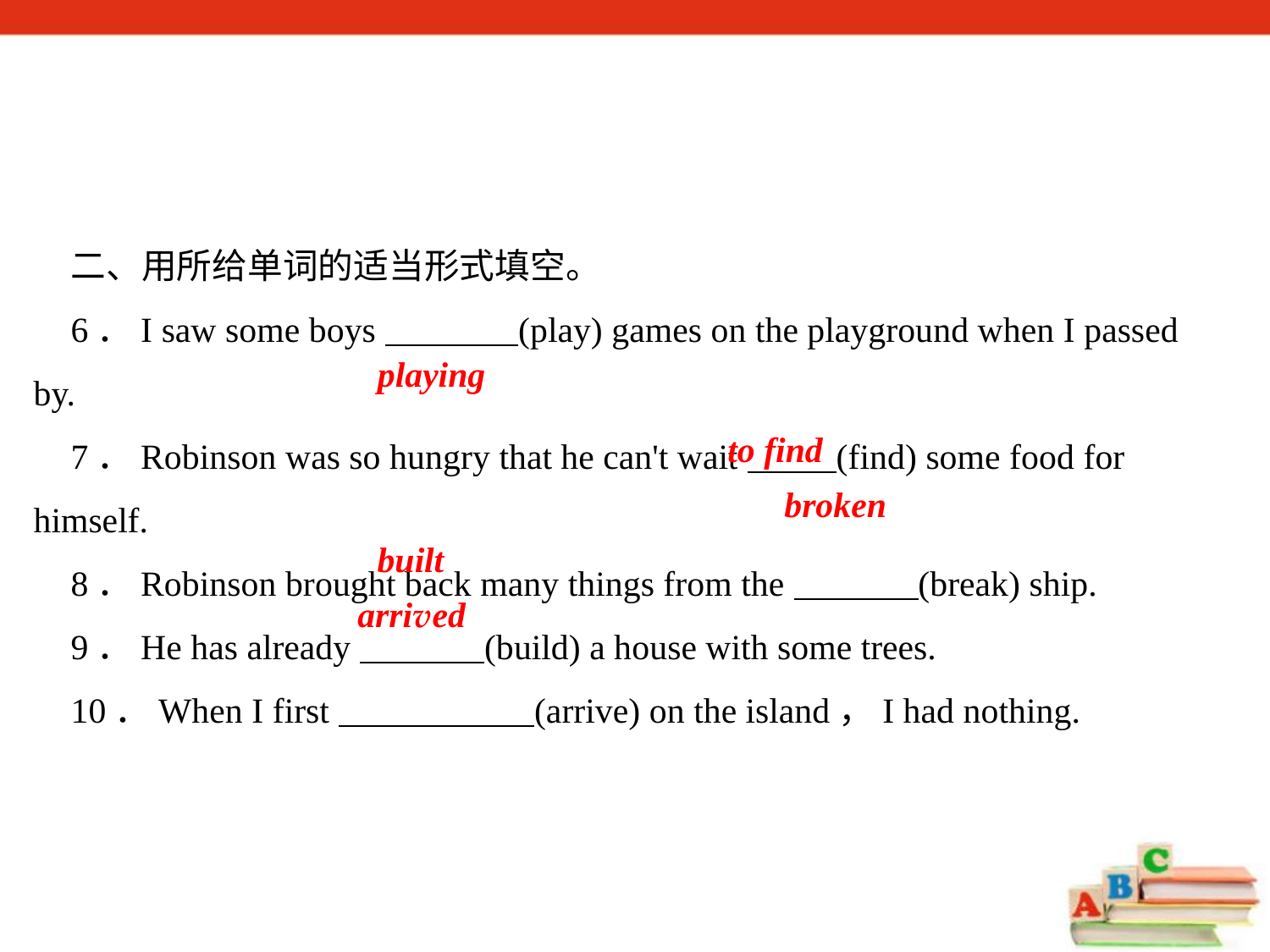

二、用所给单词的适当形式填空。
6．I saw some boys                (play) games on the playground when I passed by.
7．Robinson was so hungry that he can't wait           (find) some food for himself.
8．Robinson brought back many things from the               (break) ship.
9．He has already               (build) a house with some trees.
10．When I first                       (arrive) on the island，I had nothing.
playing
to find
broken
built
arrived